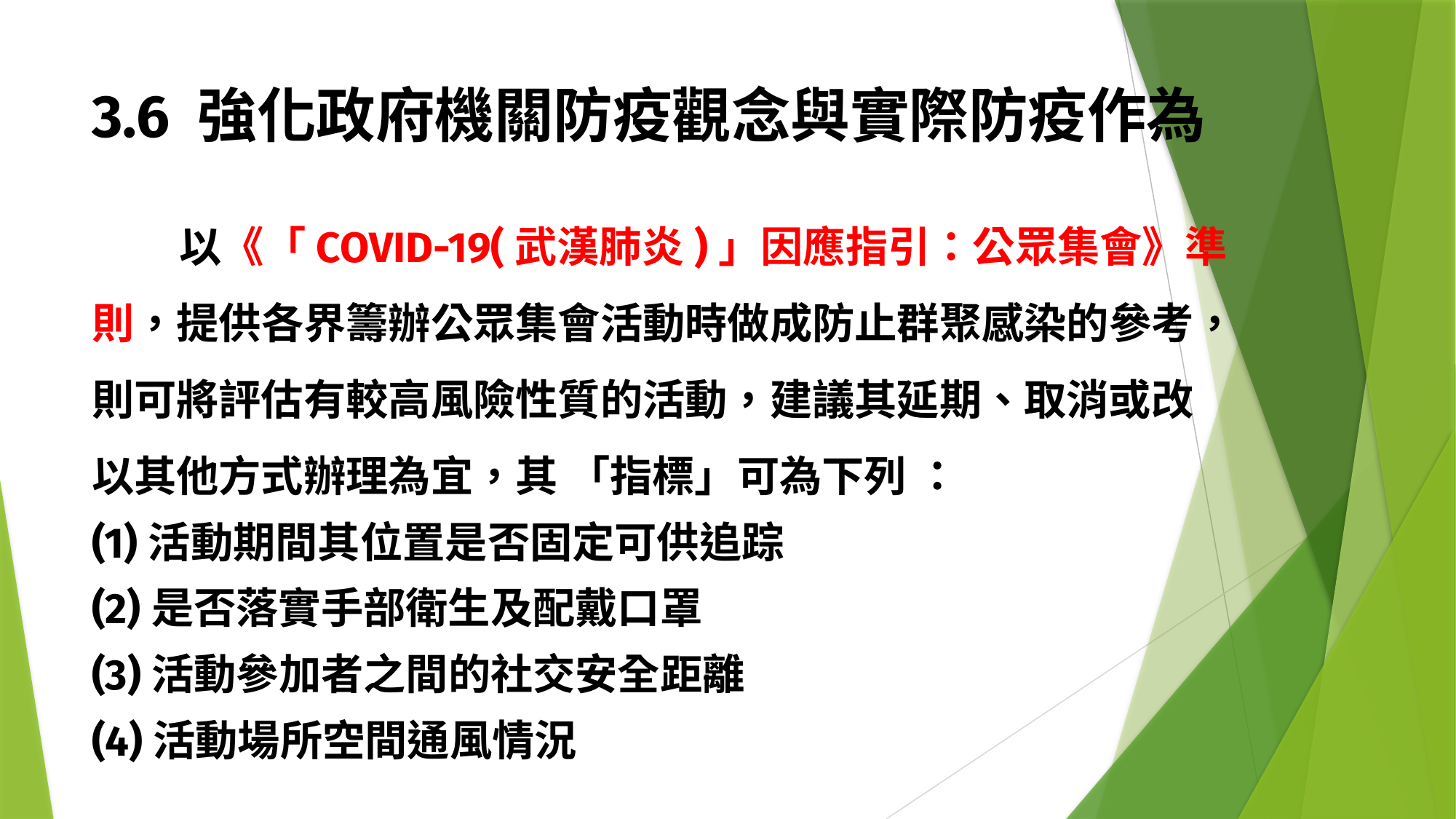

# 3.6 強化政府機關防疫觀念與實際防疫作為
        以《「COVID-19(武漢肺炎)」因應指引：公眾集會》準則，提供各界籌辦公眾集會活動時做成防止群聚感染的參考，則可將評估有較高風險性質的活動，建議其延期、取消或改以其他方式辦理為宜，其 「指標」可為下列 ：
(1)活動期間其位置是否固定可供追踪
(2)是否落實手部衛生及配戴口罩
(3)活動參加者之間的社交安全距離
(4)活動場所空間通風情況